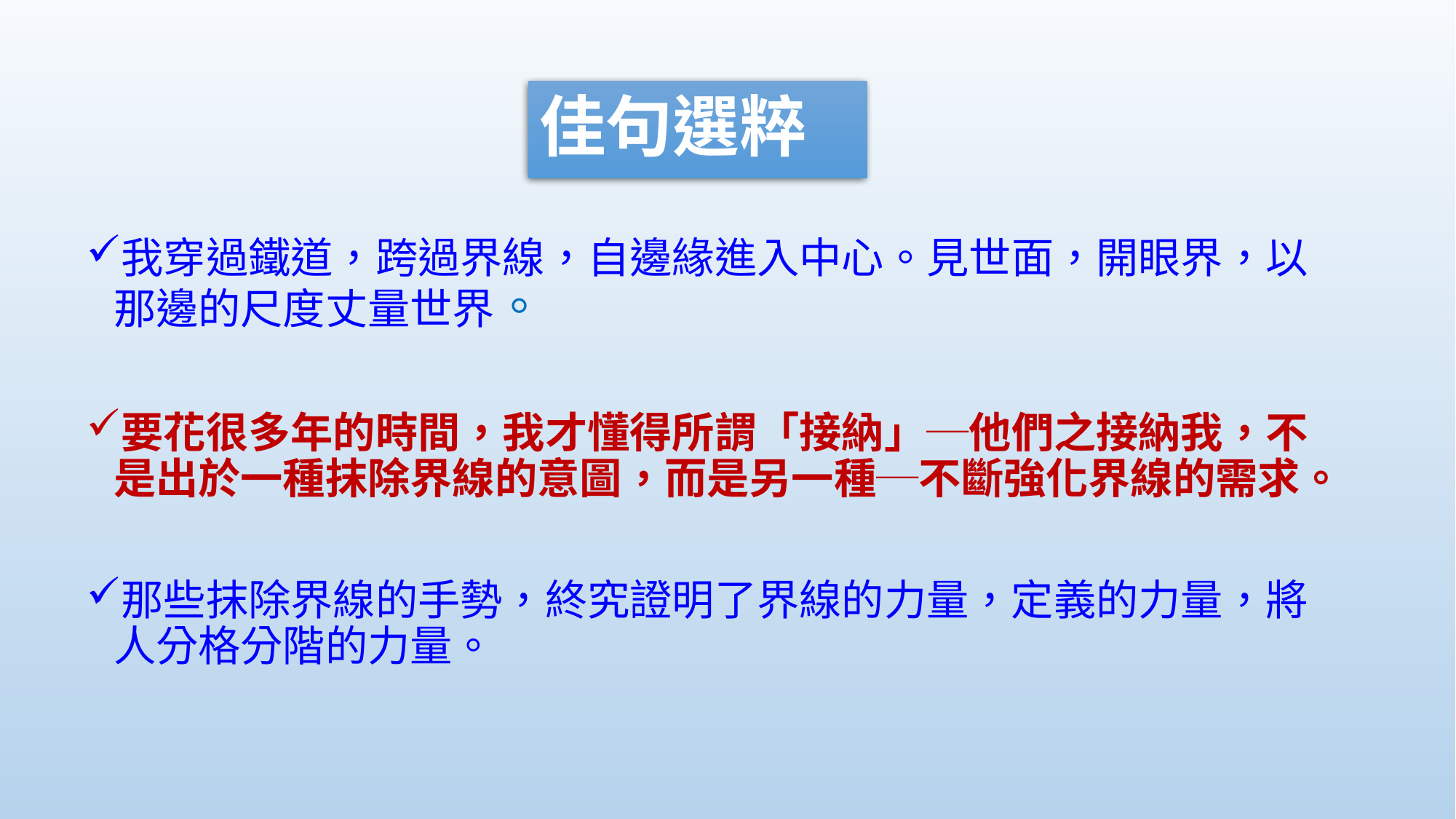

# 佳句選粹
我穿過鐵道，跨過界線，自邊緣進入中心。見世面，開眼界，以那邊的尺度丈量世界。

要花很多年的時間，我才懂得所謂「接納」─他們之接納我，不是出於一種抹除界線的意圖，而是另一種─不斷強化界線的需求。

那些抹除界線的手勢，終究證明了界線的力量，定義的力量，將人分格分階的力量。